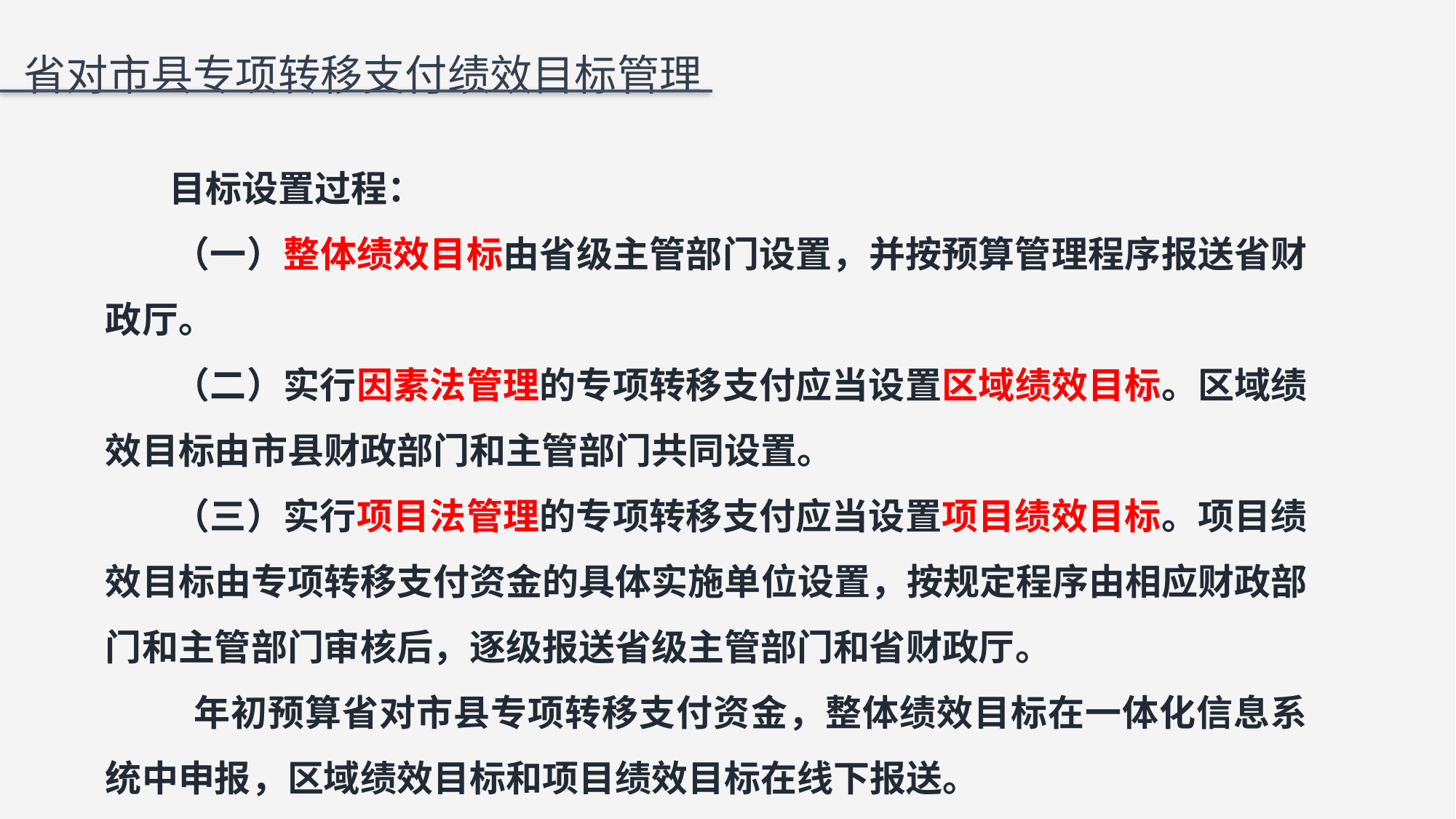

省对市县专项转移支付绩效目标管理
  目标设置过程：
  （一）整体绩效目标由省级主管部门设置，并按预算管理程序报送省财政厅。
  （二）实行因素法管理的专项转移支付应当设置区域绩效目标。区域绩效目标由市县财政部门和主管部门共同设置。
  （三）实行项目法管理的专项转移支付应当设置项目绩效目标。项目绩效目标由专项转移支付资金的具体实施单位设置，按规定程序由相应财政部门和主管部门审核后，逐级报送省级主管部门和省财政厅。
    年初预算省对市县专项转移支付资金，整体绩效目标在一体化信息系统中申报，区域绩效目标和项目绩效目标在线下报送。